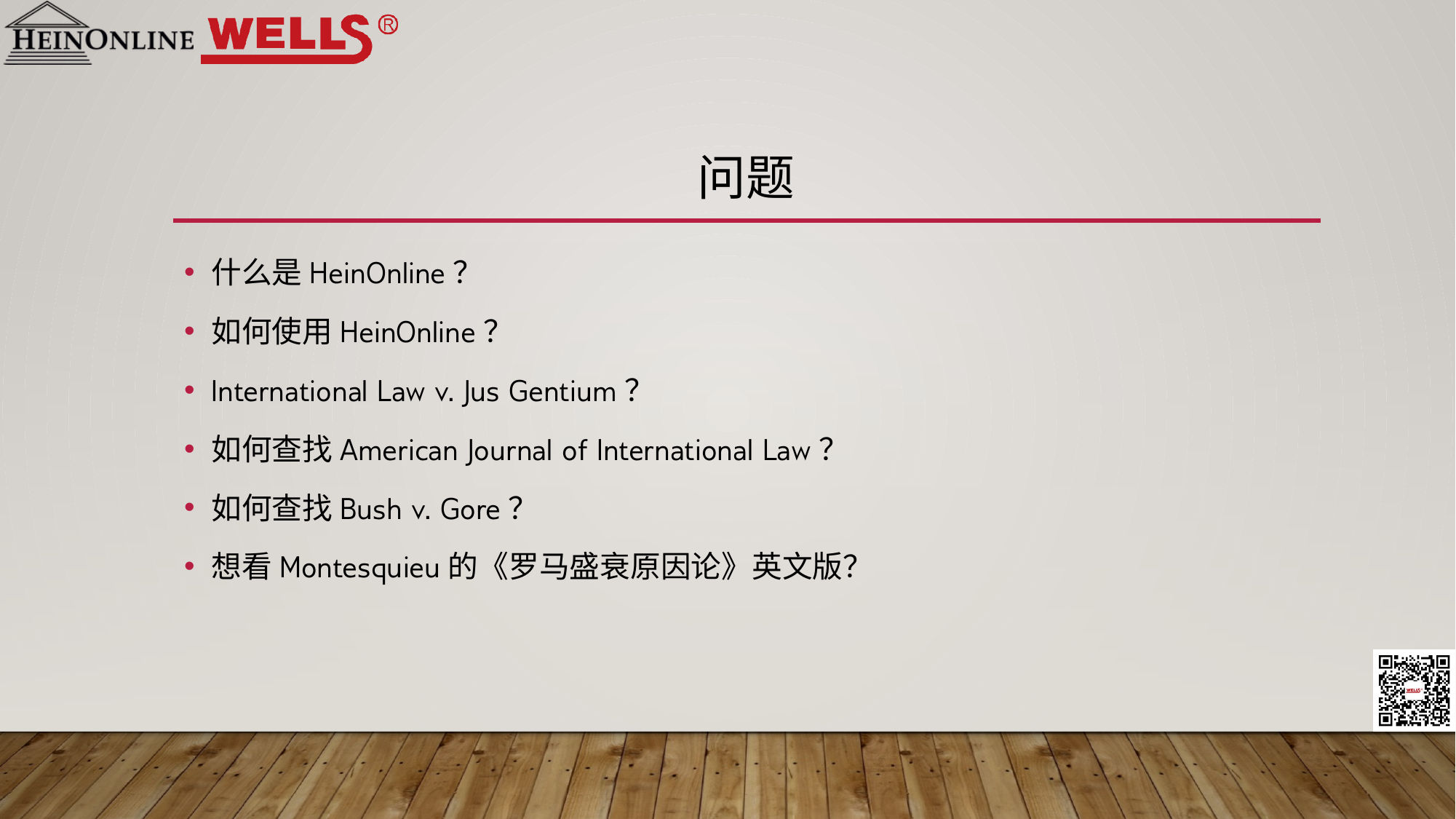

# 问题
什么是HeinOnline？
如何使用HeinOnline？
International Law v. Jus Gentium？
如何查找American Journal of International Law？
如何查找Bush v. Gore？
想看Montesquieu的《罗马盛衰原因论》英文版？